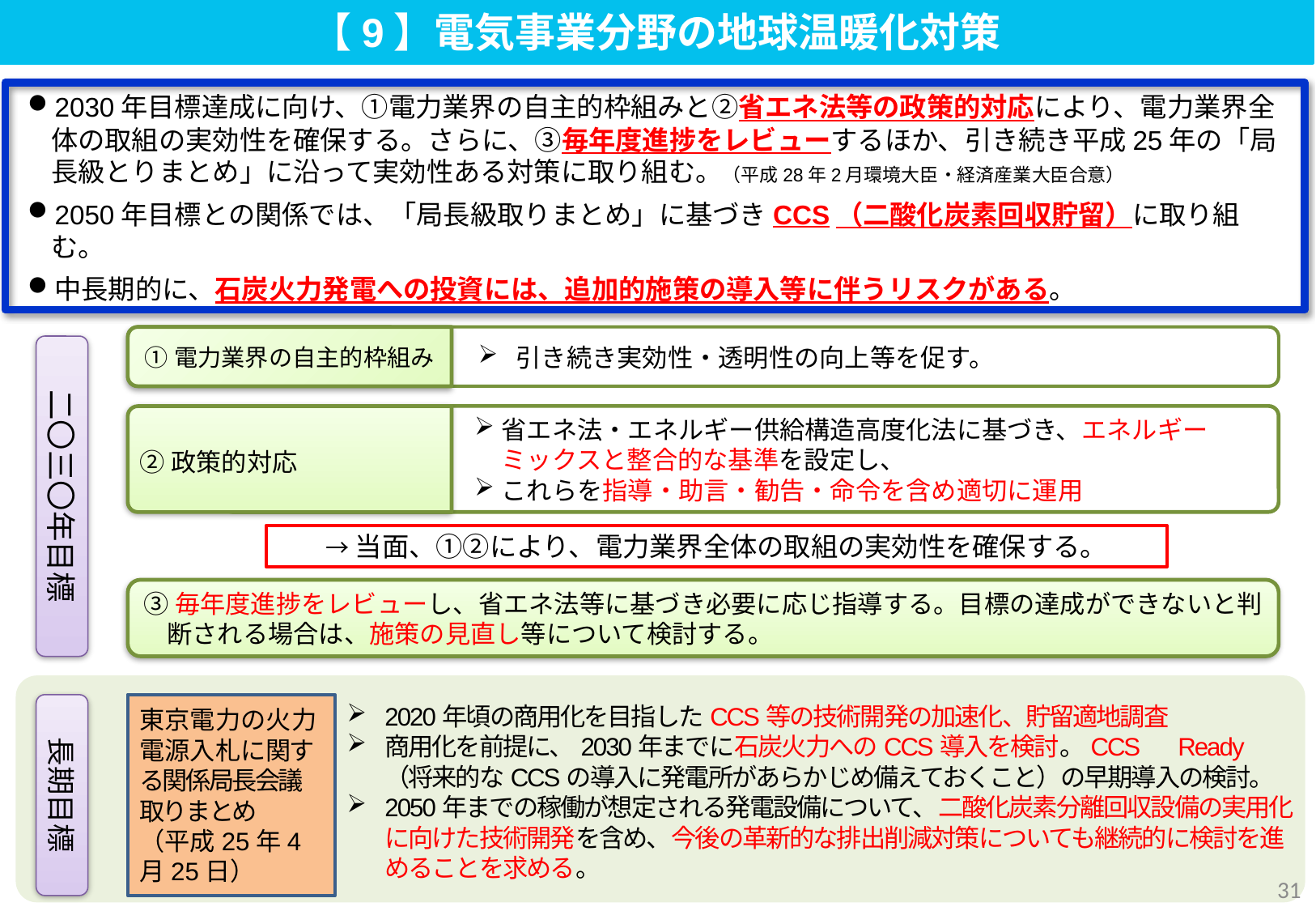

【9】電気事業分野の地球温暖化対策

2030年目標達成に向け、①電力業界の自主的枠組みと②省エネ法等の政策的対応により、電力業界全体の取組の実効性を確保する。さらに、③毎年度進捗をレビューするほか、引き続き平成25年の「局長級とりまとめ」に沿って実効性ある対策に取り組む。（平成28年2月環境大臣・経済産業大臣合意）
2050年目標との関係では、「局長級取りまとめ」に基づきCCS（二酸化炭素回収貯留）に取り組む。
中長期的に、石炭火力発電への投資には、追加的施策の導入等に伴うリスクがある。

引き続き実効性・透明性の向上等を促す。
二〇三〇年目標
①電力業界の自主的枠組み

省エネ法・エネルギー供給構造高度化法に基づき、エネルギーミックスと整合的な基準を設定し、
これらを指導・助言・勧告・命令を含め適切に運用
②政策的対応
→当面、①②により、電力業界全体の取組の実効性を確保する。
③毎年度進捗をレビューし、省エネ法等に基づき必要に応じ指導する。目標の達成ができないと判断される場合は、施策の見直し等について検討する。

2020年頃の商用化を目指したCCS等の技術開発の加速化、貯留適地調査
商用化を前提に、2030年までに石炭火力へのCCS導入を検討。CCS　Ready（将来的なCCSの導入に発電所があらかじめ備えておくこと）の早期導入の検討。
2050年までの稼働が想定される発電設備について、二酸化炭素分離回収設備の実用化に向けた技術開発を含め、今後の革新的な排出削減対策についても継続的に検討を進めることを求める。
長期目標
東京電力の火力電源入札に関する関係局長会議取りまとめ
（平成25年4月25日）
31